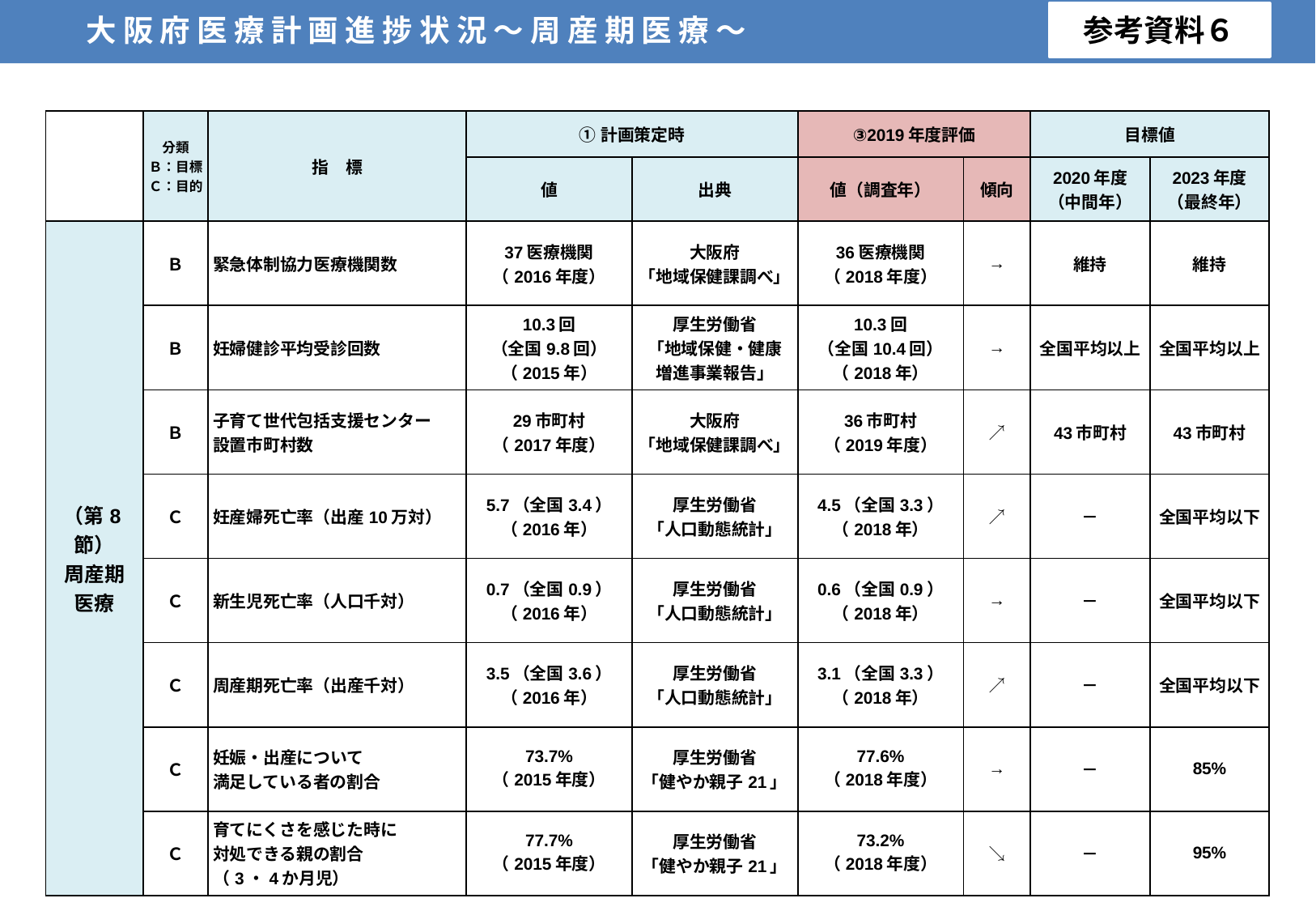

大阪府医療計画進捗状況～周産期医療～
参考資料６
|  | 分類 Ｂ：目標 Ｃ：目的 | 指　標 | ①計画策定時 |  | ③2019年度評価 |  | 目標値 |  |
| --- | --- | --- | --- | --- | --- | --- | --- | --- |
|  |  |  | 値 | 出典 | 値（調査年） | 傾向 | 2020年度 （中間年） | 2023年度 （最終年） |
| （第8節） 周産期 医療 | Ｂ | 緊急体制協力医療機関数 | 37医療機関 （2016年度） | 大阪府 「地域保健課調べ」 | 36医療機関 （2018年度） | → | 維持 | 維持 |
|  | Ｂ | 妊婦健診平均受診回数 | 10.3回 （全国9.8回） （2015年） | 厚生労働省 「地域保健・健康 増進事業報告」 | 10.3回 （全国10.4回） （2018年） | → | 全国平均以上 | 全国平均以上 |
|  | Ｂ | 子育て世代包括支援センター 設置市町村数 | 29市町村 （2017年度） | 大阪府 「地域保健課調べ」 | 36市町村 （2019年度） | ↗ | 43市町村 | 43市町村 |
|  | Ｃ | 妊産婦死亡率（出産10万対） | 5.7（全国3.4） （2016年） | 厚生労働省 「人口動態統計」 | 4.5（全国3.3） （2018年） | ↗ | － | 全国平均以下 |
|  | Ｃ | 新生児死亡率（人口千対） | 0.7（全国0.9） （2016年） | 厚生労働省 「人口動態統計」 | 0.6（全国0.9） （2018年） | → | － | 全国平均以下 |
|  | Ｃ | 周産期死亡率（出産千対） | 3.5（全国3.6） （2016年） | 厚生労働省 「人口動態統計」 | 3.1（全国3.3） （2018年） | ↗ | － | 全国平均以下 |
|  | Ｃ | 妊娠・出産について 満足している者の割合 | 73.7% （2015年度） | 厚生労働省 「健やか親子21」 | 77.6% （2018年度） | → | － | 85% |
|  | Ｃ | 育てにくさを感じた時に 対処できる親の割合 （3・4か月児） | 77.7% （2015年度） | 厚生労働省 「健やか親子21」 | 73.2% （2018年度） | ↘ | － | 95% |